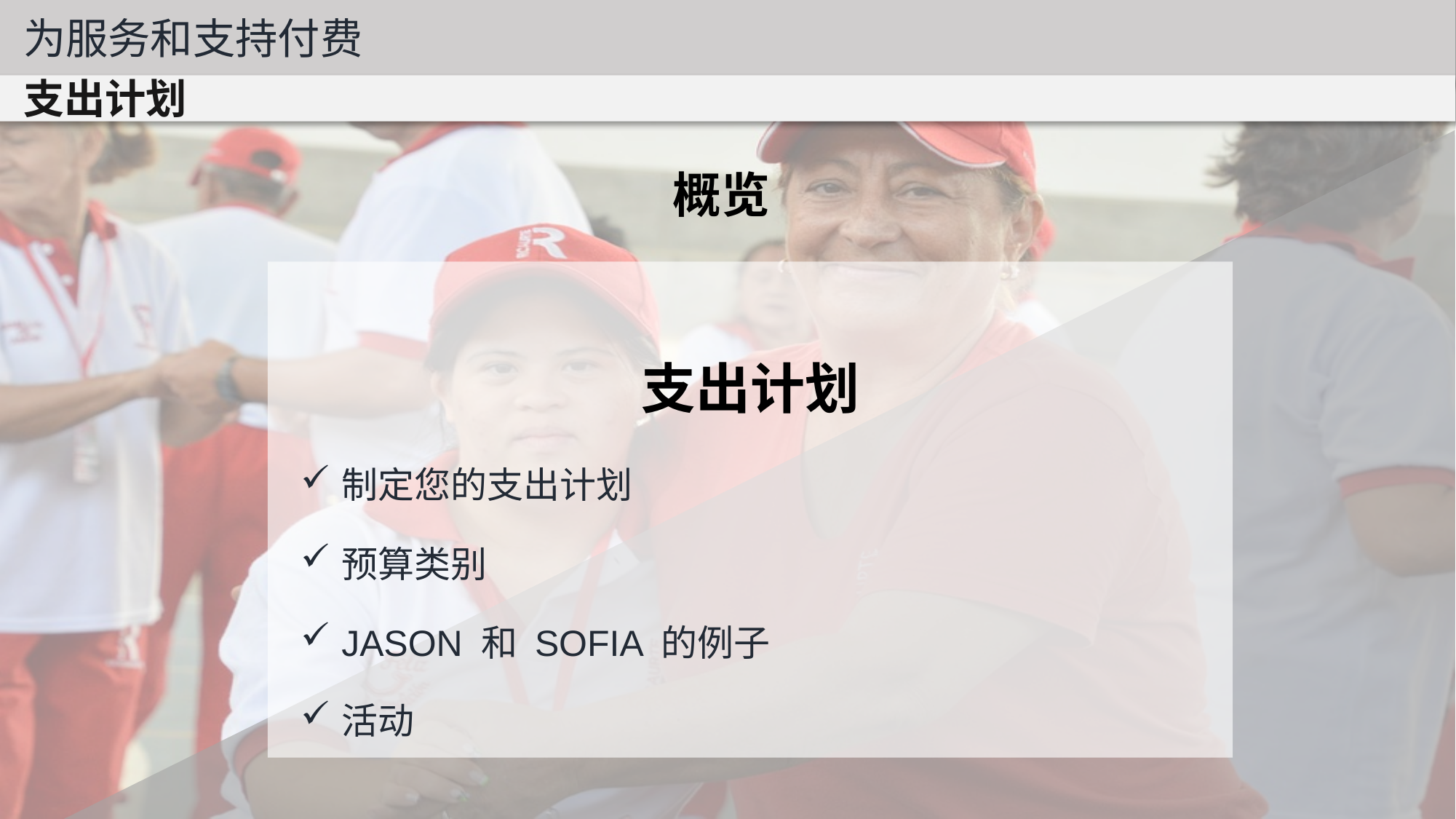

为服务和支持付费
支出计划
概览

支出计划
制定您的支出计划

预算类别

JASON 和 SOFIA 的例子

活动